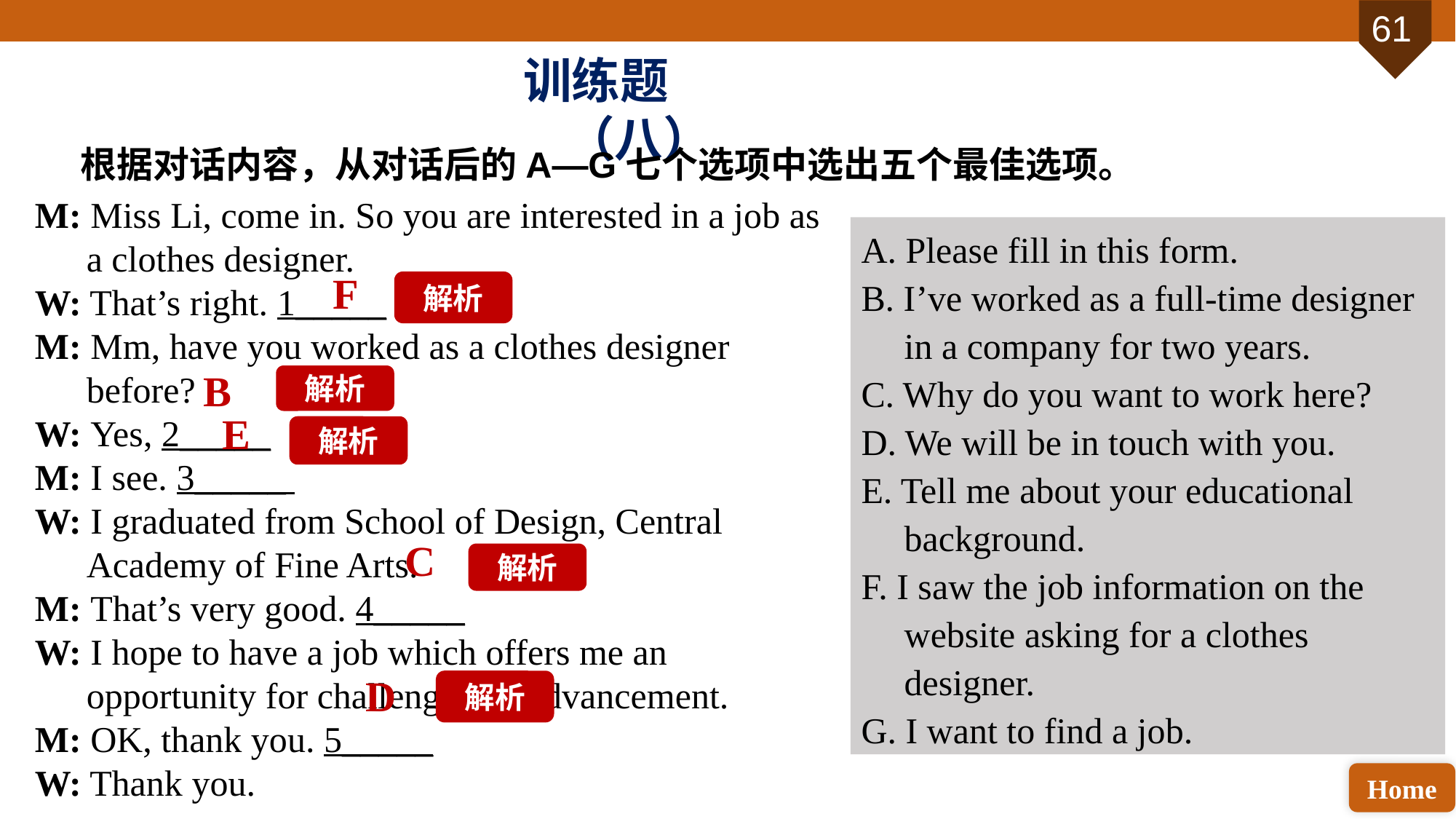

训练题（八）

根据对话内容，从对话后的A—G七个选项中选出五个最佳选项。
M: Miss Li, come in. So you are interested in a job as a clothes designer.
W: That’s right. 1_____
M: Mm, have you worked as a clothes designer before?
W: Yes, 2_____
M: I see. 3_____
W: I graduated from School of Design, Central Academy of Fine Arts.
M: That’s very good. 4_____
W: I hope to have a job which offers me an opportunity for challenge and advancement.
M: OK, thank you. 5_____
W: Thank you.
A. Please fill in this form.
B. I’ve worked as a full-time designer in a company for two years.
C. Why do you want to work here?
D. We will be in touch with you.
E. Tell me about your educational background.
F. I saw the job information on the website asking for a clothes designer.
G. I want to find a job.
F
解析
B
解析
E
解析
C
解析
D
解析